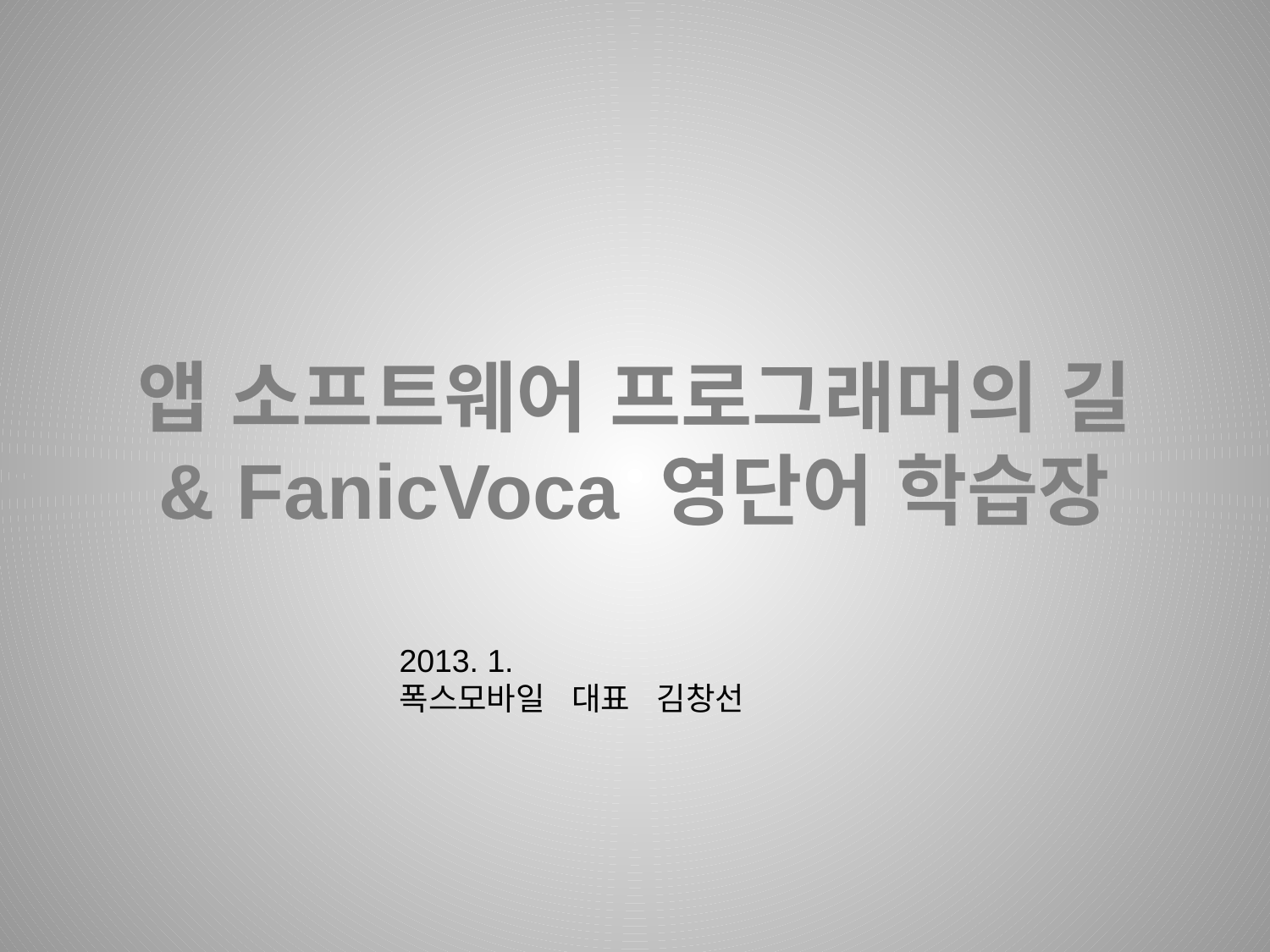

앱 소프트웨어 프로그래머의 길
& FanicVoca 영단어 학습장
2013. 1.
폭스모바일   대표   김창선